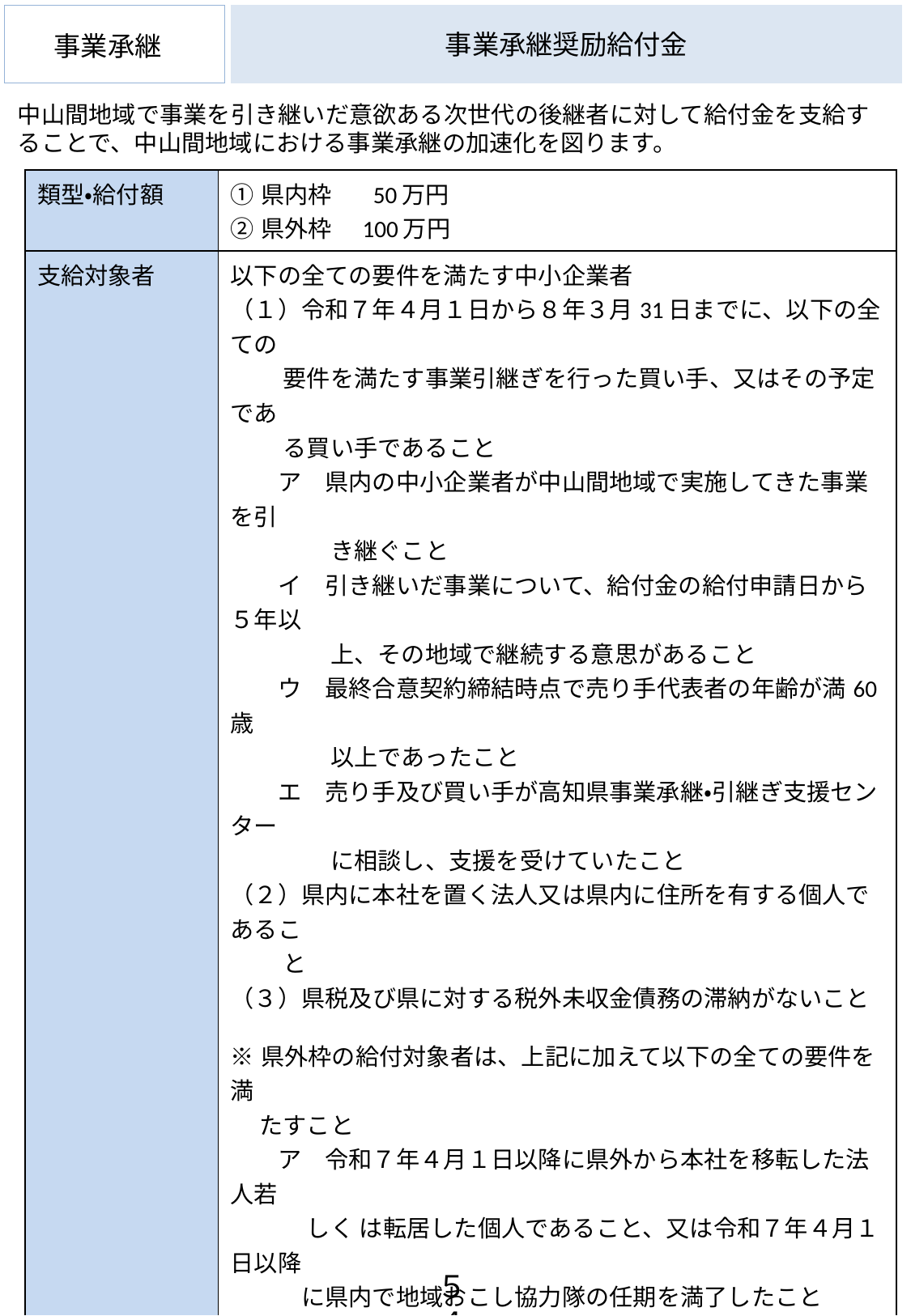

事業承継
# 事業承継奨励給付金
中山間地域で事業を引き継いだ意欲ある次世代の後継者に対して給付金を支給することで、中山間地域における事業承継の加速化を図ります。
| 類型・給付額 | ①県内枠　 50万円 ②県外枠　100万円 |
| --- | --- |
| 支給対象者 | 以下の全ての要件を満たす中小企業者 （１）令和７年４月１日から８年３月31日までに、以下の全ての 　　 要件を満たす事業引継ぎを行った買い手、又はその予定であ 　　 る買い手であること 　　ア　県内の中小企業者が中山間地域で実施してきた事業を引 　　　　 き継ぐこと 　　イ　引き継いだ事業について、給付金の給付申請日から５年以 　　　　 上、その地域で継続する意思があること 　　ウ　最終合意契約締結時点で売り手代表者の年齢が満60歳 　　　　 以上であったこと 　　エ　売り手及び買い手が高知県事業承継・引継ぎ支援センター 　　　　 に相談し、支援を受けていたこと （２）県内に本社を置く法人又は県内に住所を有する個人であるこ 　　 と （３）県税及び県に対する税外未収金債務の滞納がないこと ※県外枠の給付対象者は、上記に加えて以下の全ての要件を満 　 たすこと 　　ア　令和７年４月１日以降に県外から本社を移転した法人若 　　　 しく は転居した個人であること、又は令和７年４月１日以降 　　　に県内で地域おこし協力隊の任期を満了したこと 　　イ　県外から移転・転居する直前の５年間において、県外に本 　　　　 社を有していたこと又は県外に住所を有していたこと 　　ウ　地方創生移住支援金の交付を受けていないこと |
| 申請受付期間 | 令和７年４月１日（火）～令和８年２月27日（金）（必着） |
| お問い合わせ先 | 高知県経営支援課(事業承継担当) ＴＥＬ：088-823-9697 E-mail：150401@ken.pref.kochi.lg.jp URL：https://www.pref.kochi.lg.jp/doc/2025022000331/ |
５４